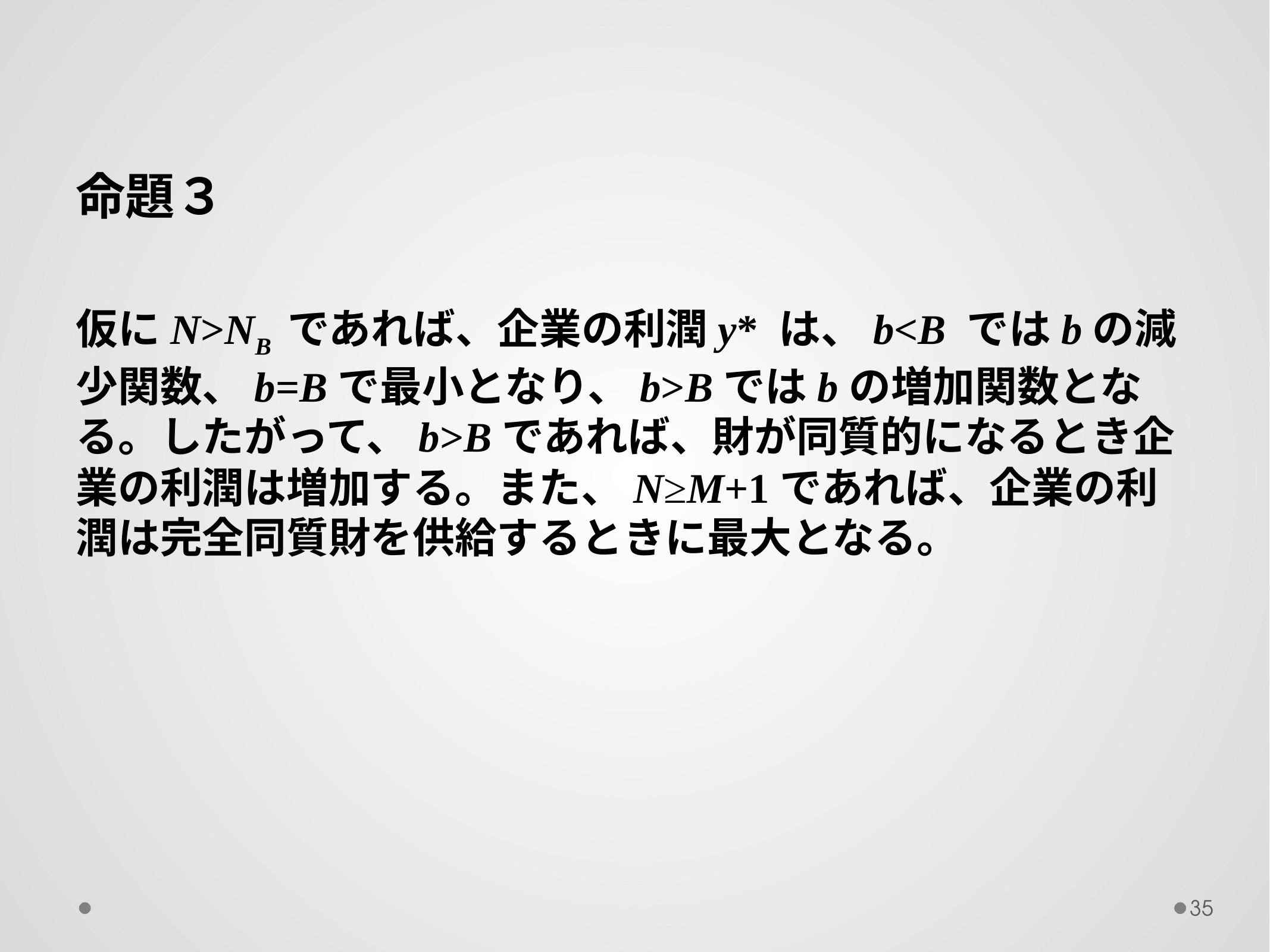

命題３

仮にN>NB であれば、企業の利潤y* は、b<B ではbの減少関数、b=Bで最小となり、b>Bではbの増加関数となる。したがって、b>Bであれば、財が同質的になるとき企業の利潤は増加する。また、N≥M+1であれば、企業の利潤は完全同質財を供給するときに最大となる。

35